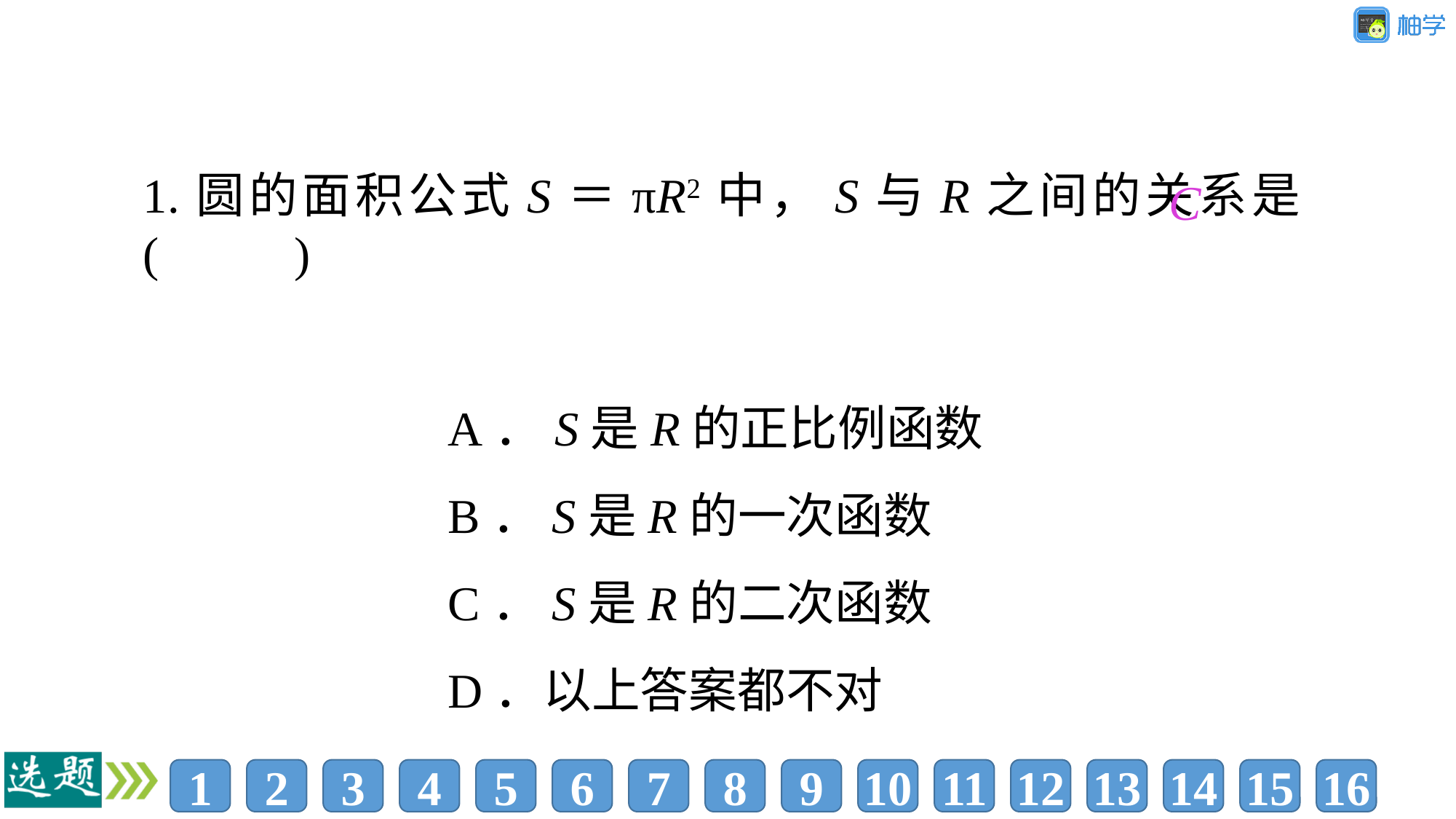

1.圆的面积公式S＝πR2中，S与R之间的关系是(%////%)

A．S是R的正比例函数
B．S是R的一次函数
C．S是R的二次函数
D．以上答案都不对
C